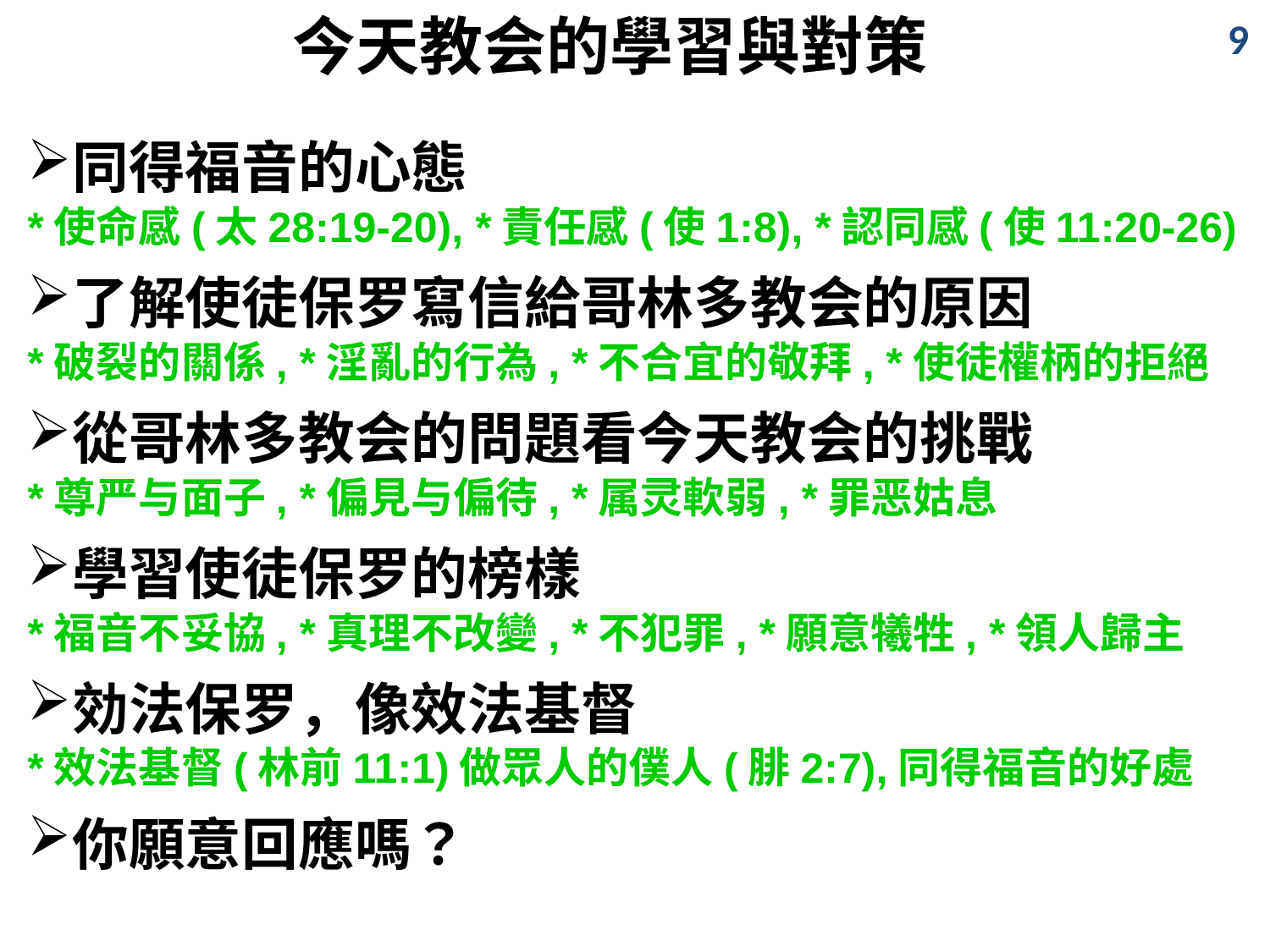

今天教会的學習與對策
9
同得福音的心態
*使命感(太28:19-20), *責任感(使1:8), *認同感(使11:20-26)

了解使徒保罗寫信給哥林多教会的原因
*破裂的關係, *淫亂的行為, *不合宜的敬拜, *使徒權柄的拒絕

從哥林多教会的問題看今天教会的挑戰
*尊严与面子, *偏見与偏待, *属灵軟弱, *罪恶姑息

學習使徒保罗的榜樣
*福音不妥協, *真理不改變, *不犯罪, *願意犧牲, *領人歸主

効法保罗，像效法基督
*效法基督(林前11:1)做眾人的僕人(腓2:7),同得福音的好處

你願意回應嗎？